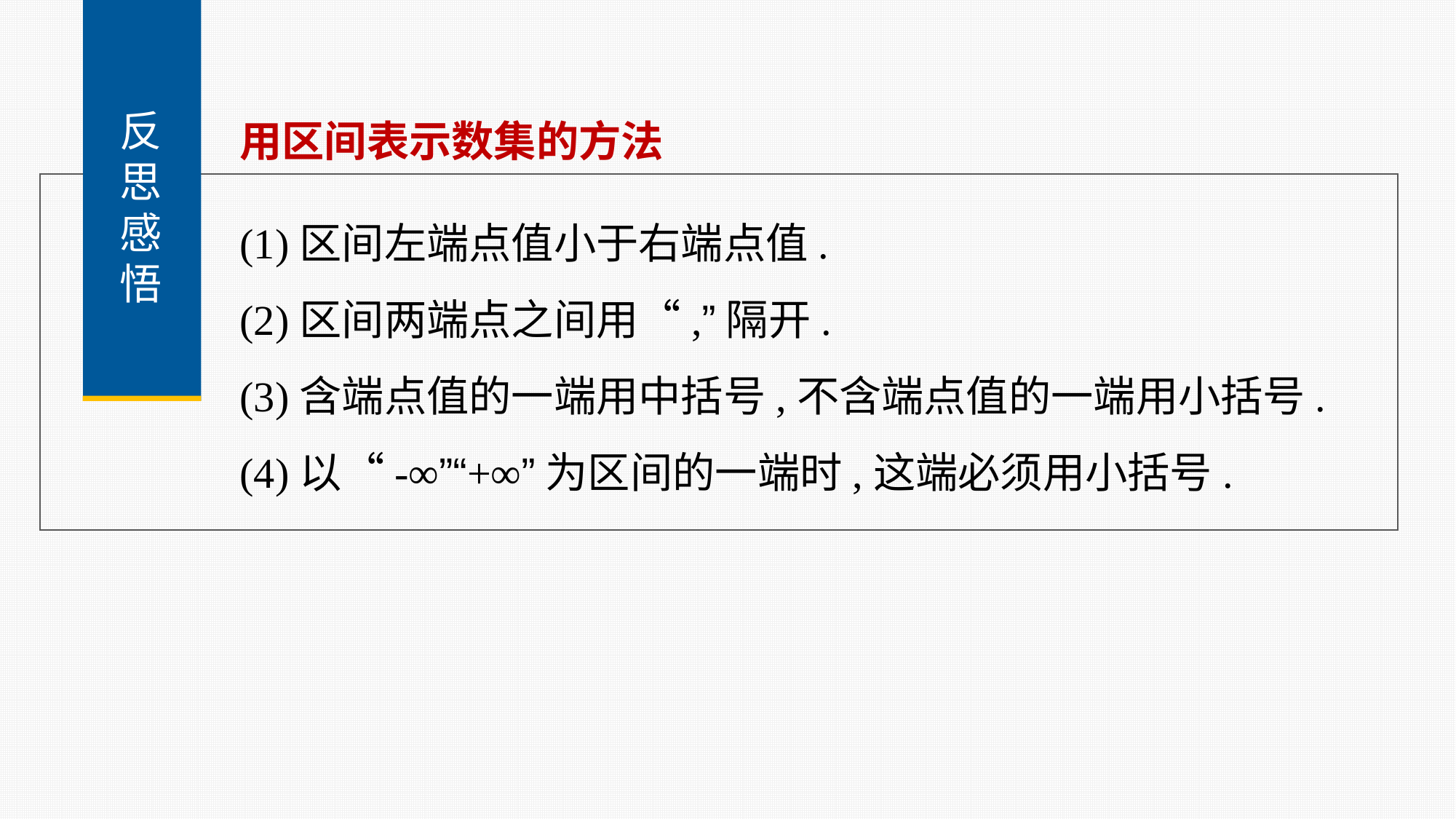

反
思
感
悟

用区间表示数集的方法

(1)区间左端点值小于右端点值.
(2)区间两端点之间用“,”隔开.
(3)含端点值的一端用中括号,不含端点值的一端用小括号.
(4)以“-∞”“+∞”为区间的一端时,这端必须用小括号.